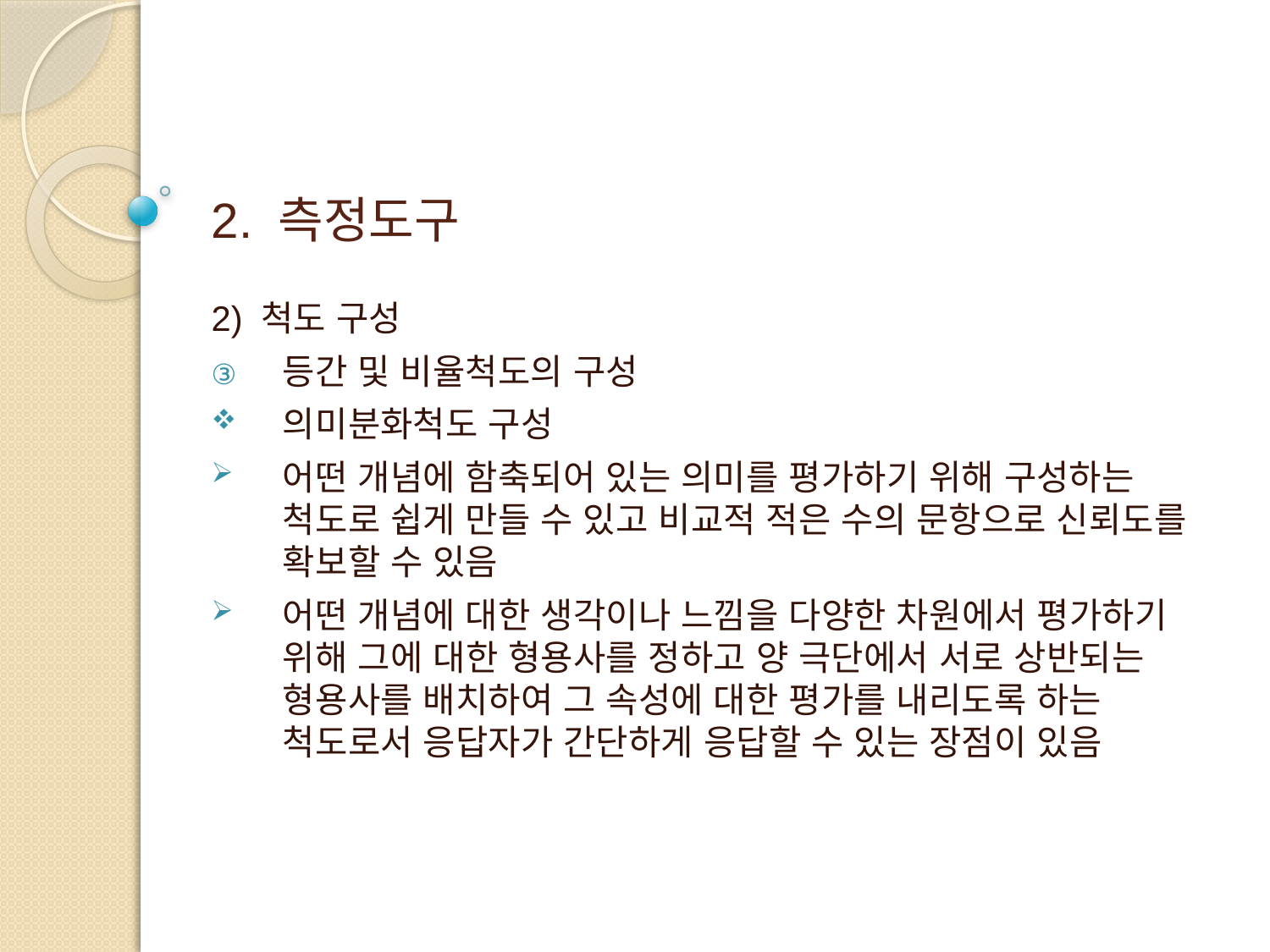

# 2. 측정도구
2) 척도 구성
등간 및 비율척도의 구성
의미분화척도 구성
어떤 개념에 함축되어 있는 의미를 평가하기 위해 구성하는 척도로 쉽게 만들 수 있고 비교적 적은 수의 문항으로 신뢰도를 확보할 수 있음
어떤 개념에 대한 생각이나 느낌을 다양한 차원에서 평가하기 위해 그에 대한 형용사를 정하고 양 극단에서 서로 상반되는 형용사를 배치하여 그 속성에 대한 평가를 내리도록 하는 척도로서 응답자가 간단하게 응답할 수 있는 장점이 있음